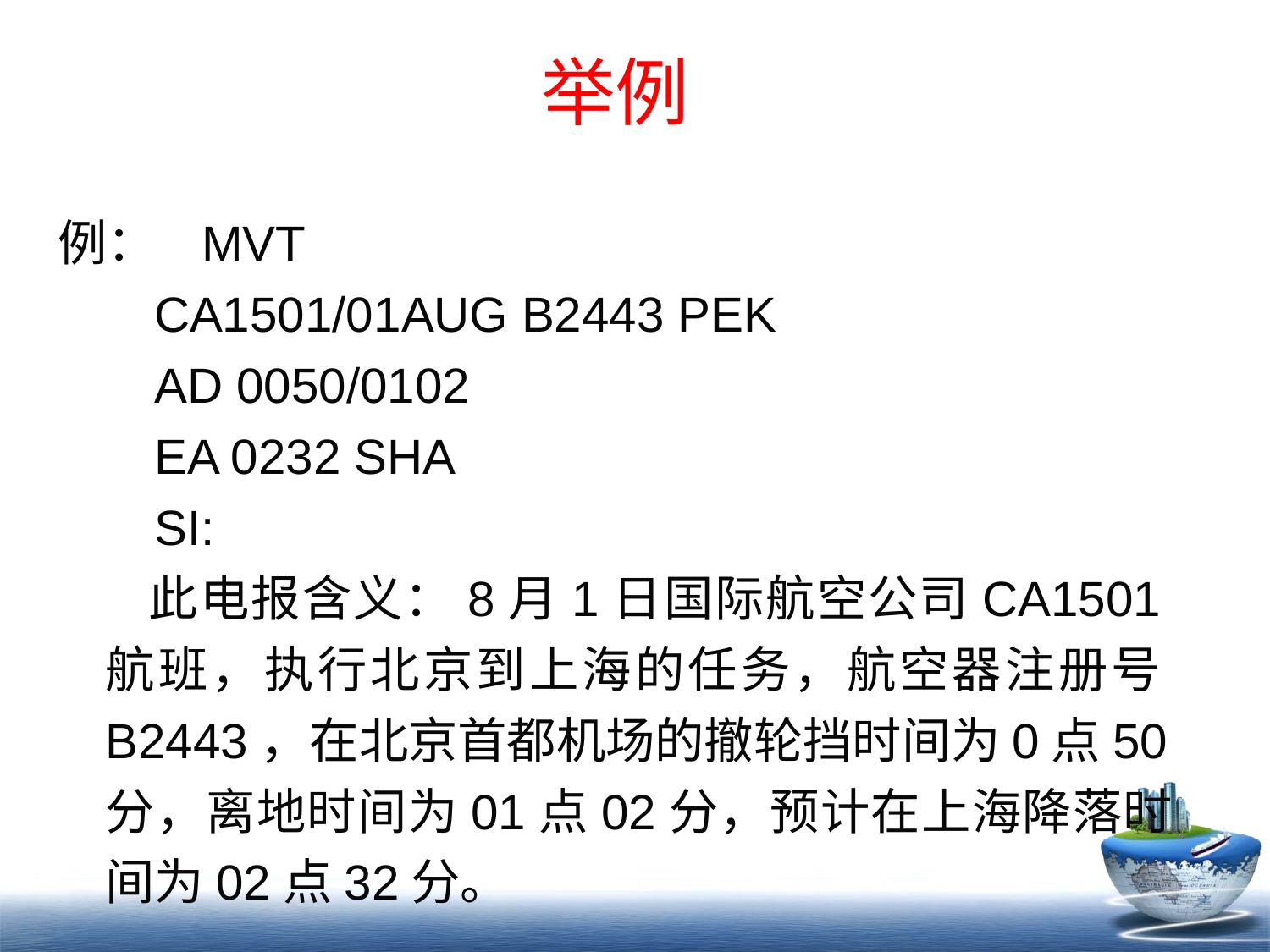

# 举例
例：   MVT
       CA1501/01AUG B2443 PEK
       AD 0050/0102
       EA 0232 SHA
       SI:
      此电报含义：8月1日国际航空公司CA1501航班，执行北京到上海的任务，航空器注册号B2443，在北京首都机场的撤轮挡时间为0点50分，离地时间为01点02分，预计在上海降落时间为02点32分。